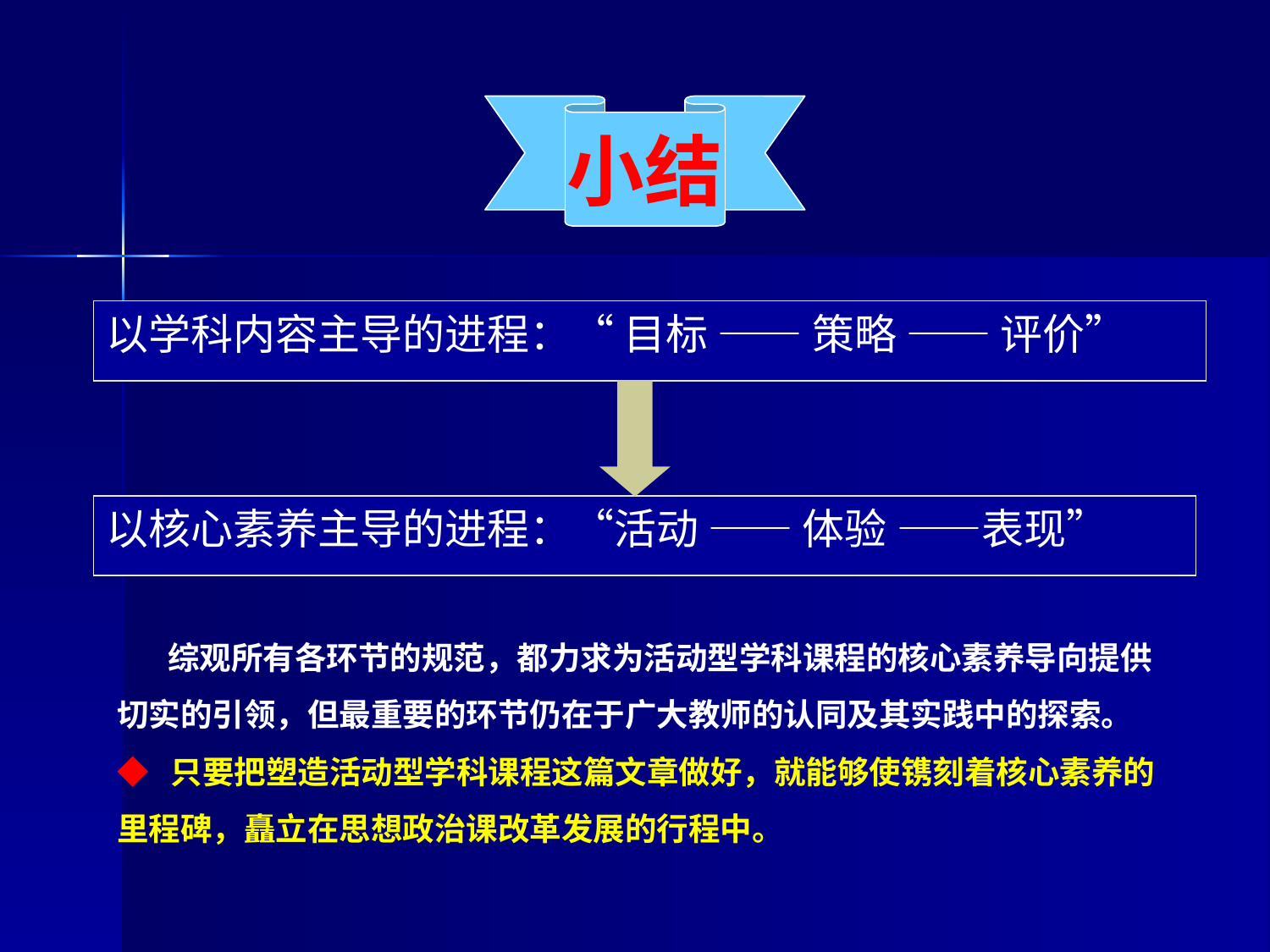

小结
以学科内容主导的进程：“ 目标 —— 策略 —— 评价”

以核心素养主导的进程：“活动 —— 体验 ——表现”
      综观所有各环节的规范，都力求为活动型学科课程的核心素养导向提供切实的引领，但最重要的环节仍在于广大教师的认同及其实践中的探索。
◆  只要把塑造活动型学科课程这篇文章做好，就能够使镌刻着核心素养的里程碑，矗立在思想政治课改革发展的行程中。